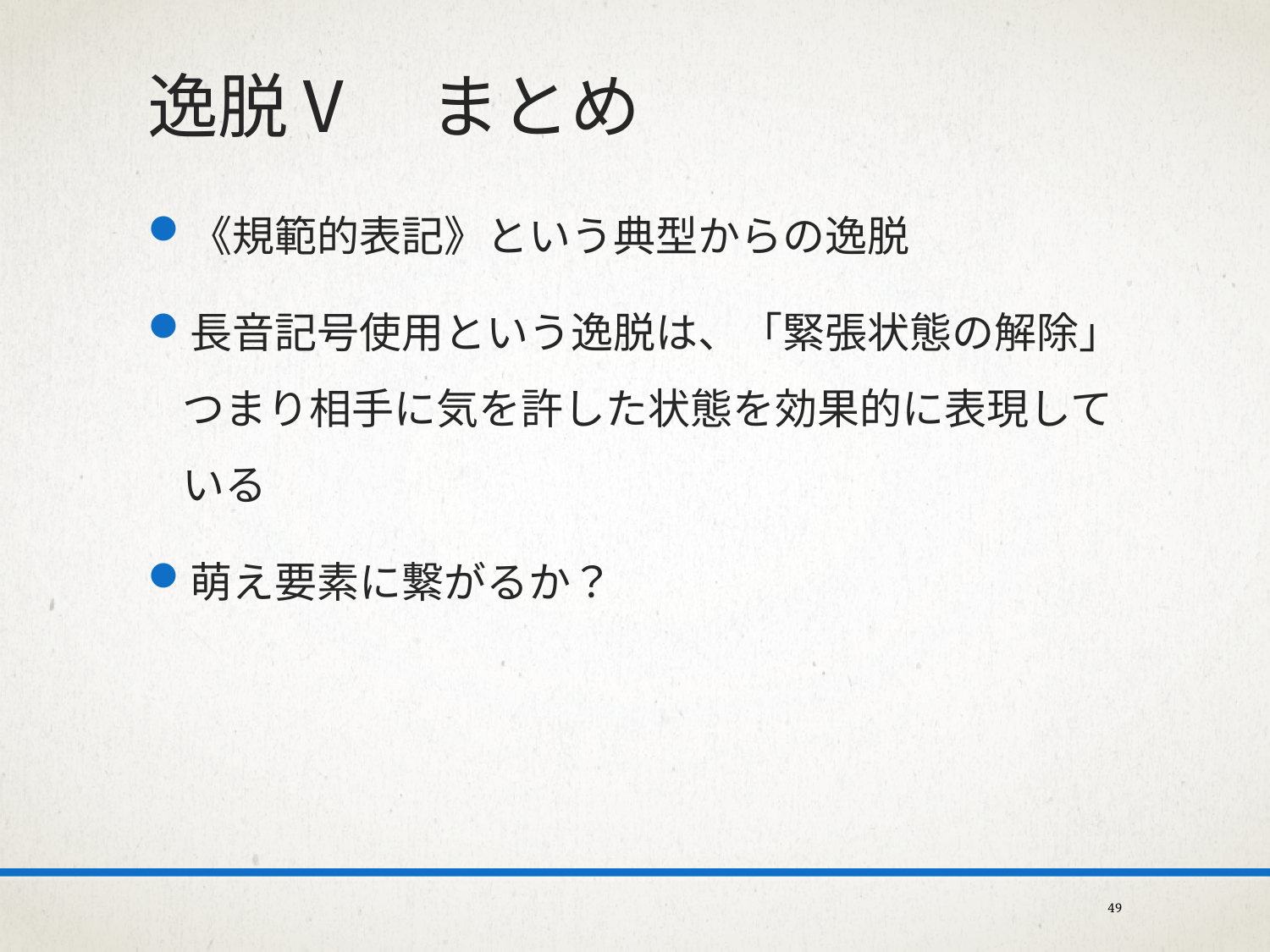

逸脱Ⅴ　まとめ
《規範的表記》という典型からの逸脱
長音記号使用という逸脱は、「緊張状態の解除」つまり相手に気を許した状態を効果的に表現している
萌え要素に繋がるか？
49